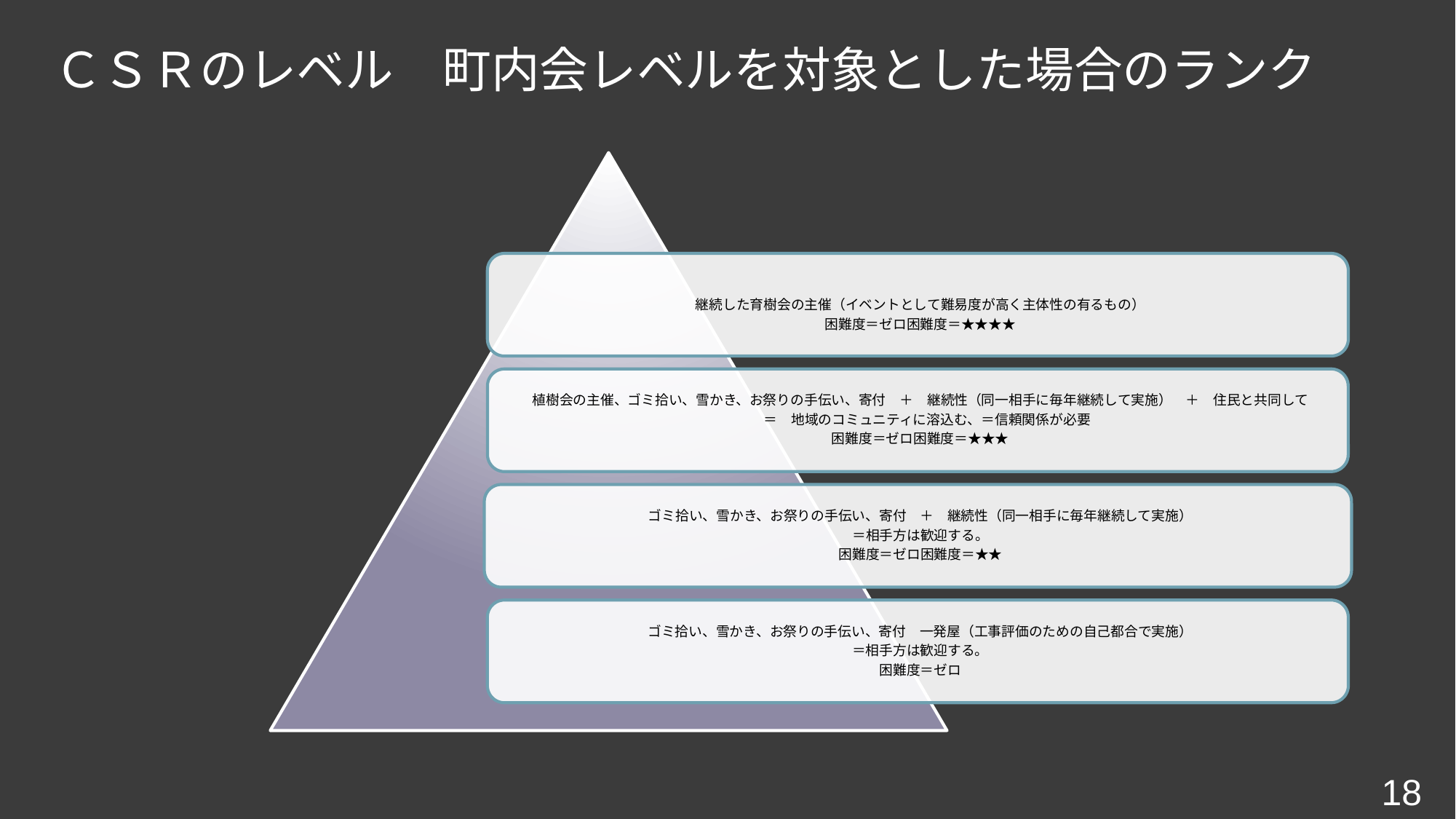

# ＣＳＲのレベル　町内会レベルを対象とした場合のランク

継続した育樹会の主催（イベントとして難易度が高く主体性の有るもの）
困難度＝ゼロ困難度＝★★★★
植樹会の主催、ゴミ拾い、雪かき、お祭りの手伝い、寄付　＋　継続性（同一相手に毎年継続して実施）　＋　住民と共同して
　＝　地域のコミュニティに溶込む、＝信頼関係が必要
困難度＝ゼロ困難度＝★★★
ゴミ拾い、雪かき、お祭りの手伝い、寄付　＋　継続性（同一相手に毎年継続して実施）
＝相手方は歓迎する。
困難度＝ゼロ困難度＝★★
ゴミ拾い、雪かき、お祭りの手伝い、寄付　一発屋（工事評価のための自己都合で実施）
＝相手方は歓迎する。
困難度＝ゼロ
18